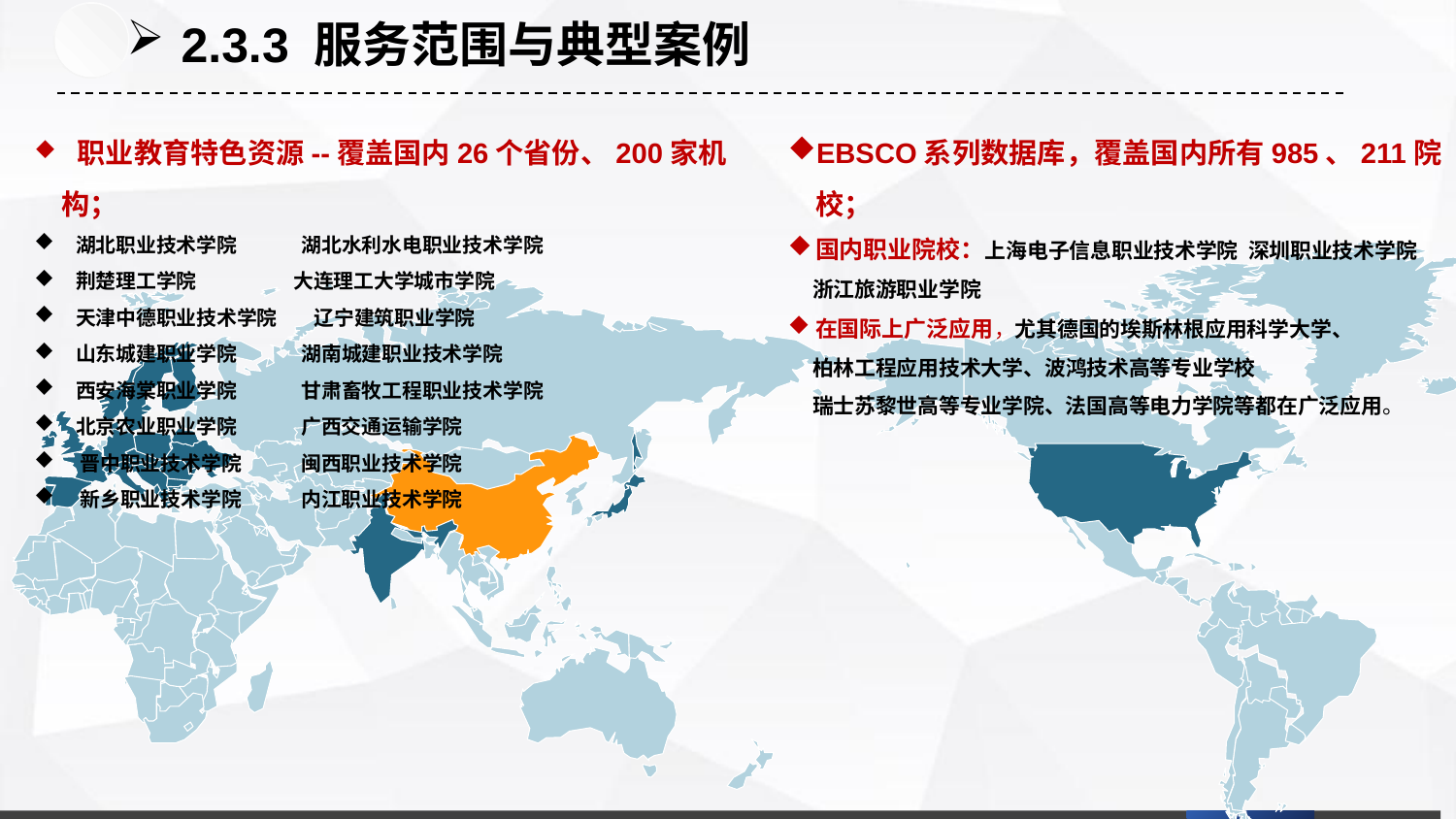

2.3.3 服务范围与典型案例
  职业教育特色资源--覆盖国内26个省份、200家机构；
  湖北职业技术学院              湖北水利水电职业技术学院
  荆楚理工学院                     大连理工大学城市学院
  天津中德职业技术学院        辽宁建筑职业学院
  山东城建职业学院              湖南城建职业技术学院
  西安海棠职业学院              甘肃畜牧工程职业技术学院
  北京农业职业学院              广西交通运输学院
   晋中职业技术学院             闽西职业技术学院
   新乡职业技术学院             内江职业技术学院
EBSCO系列数据库，覆盖国内所有985、211院校；
国内职业院校：上海电子信息职业技术学院  深圳职业技术学院
    浙江旅游职业学院
在国际上广泛应用，尤其德国的埃斯林根应用科学大学、
    柏林工程应用技术大学、波鸿技术高等专业学校
    瑞士苏黎世高等专业学院、法国高等电力学院等都在广泛应用。

36